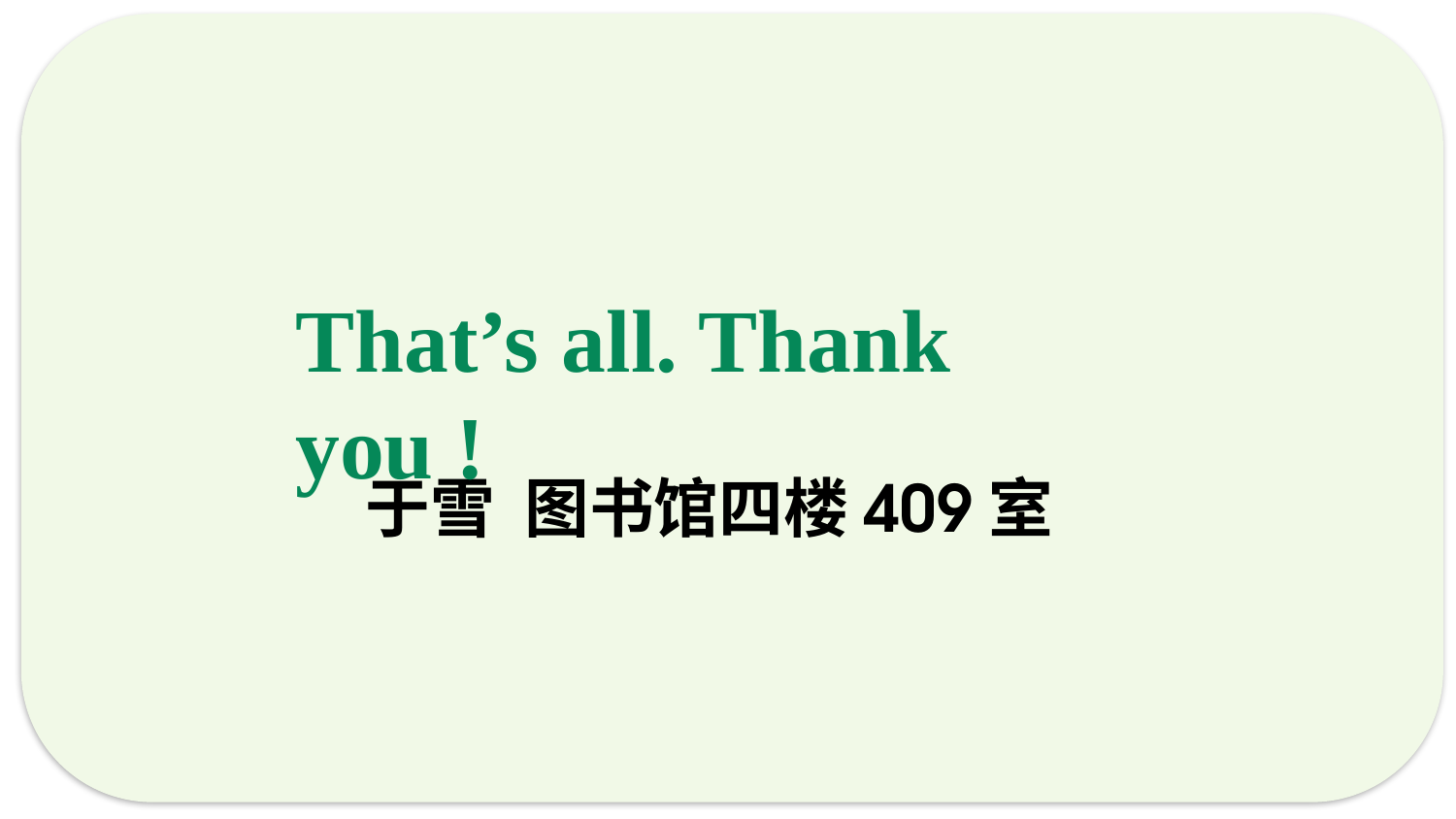

That’s all. Thank you !
于雪  图书馆四楼409室